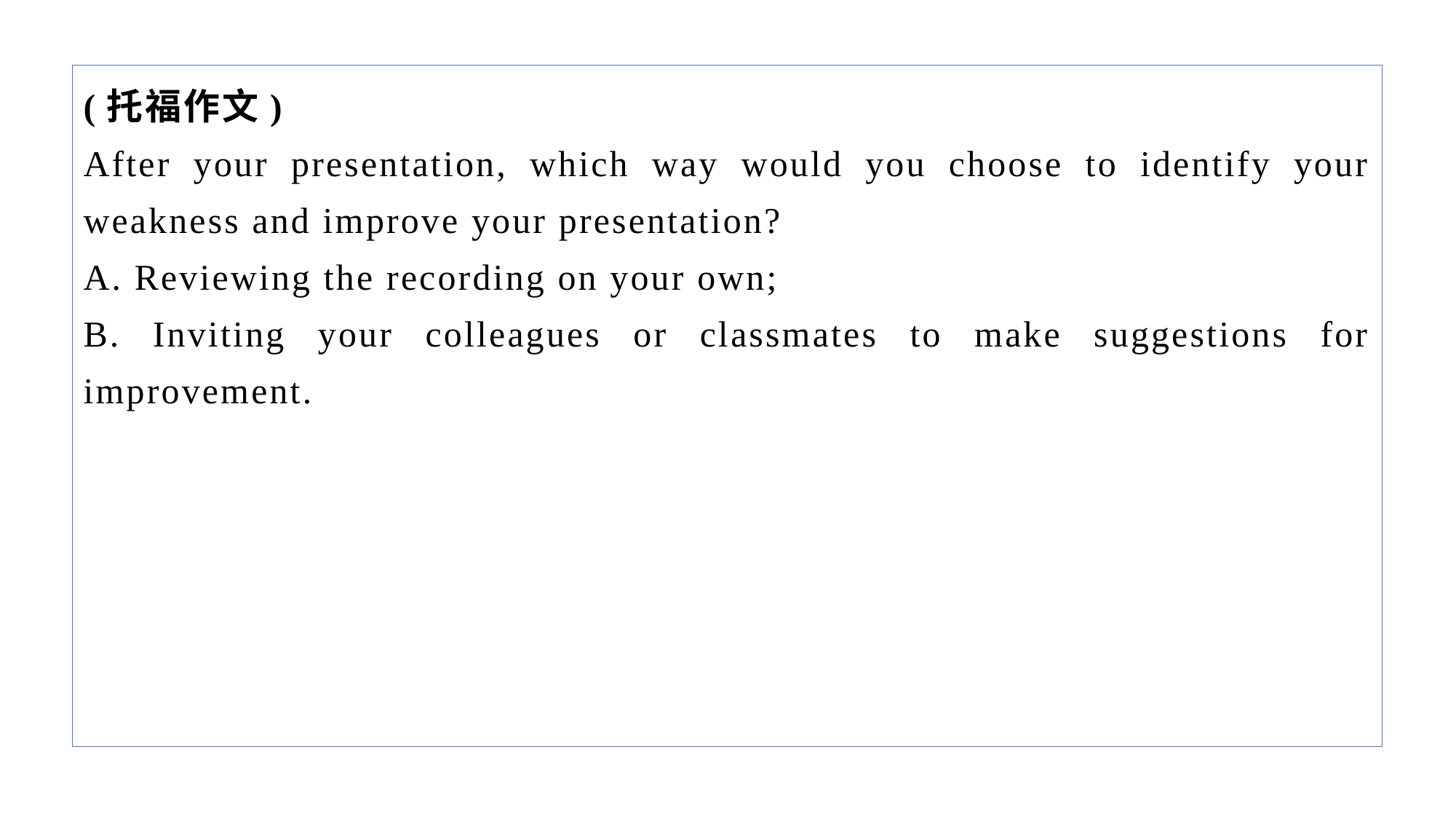

(托福作文)
After your presentation, which way would you choose to identify your weakness and improve your presentation?
A. Reviewing the recording on your own;
B. Inviting your colleagues or classmates to make suggestions for improvement.